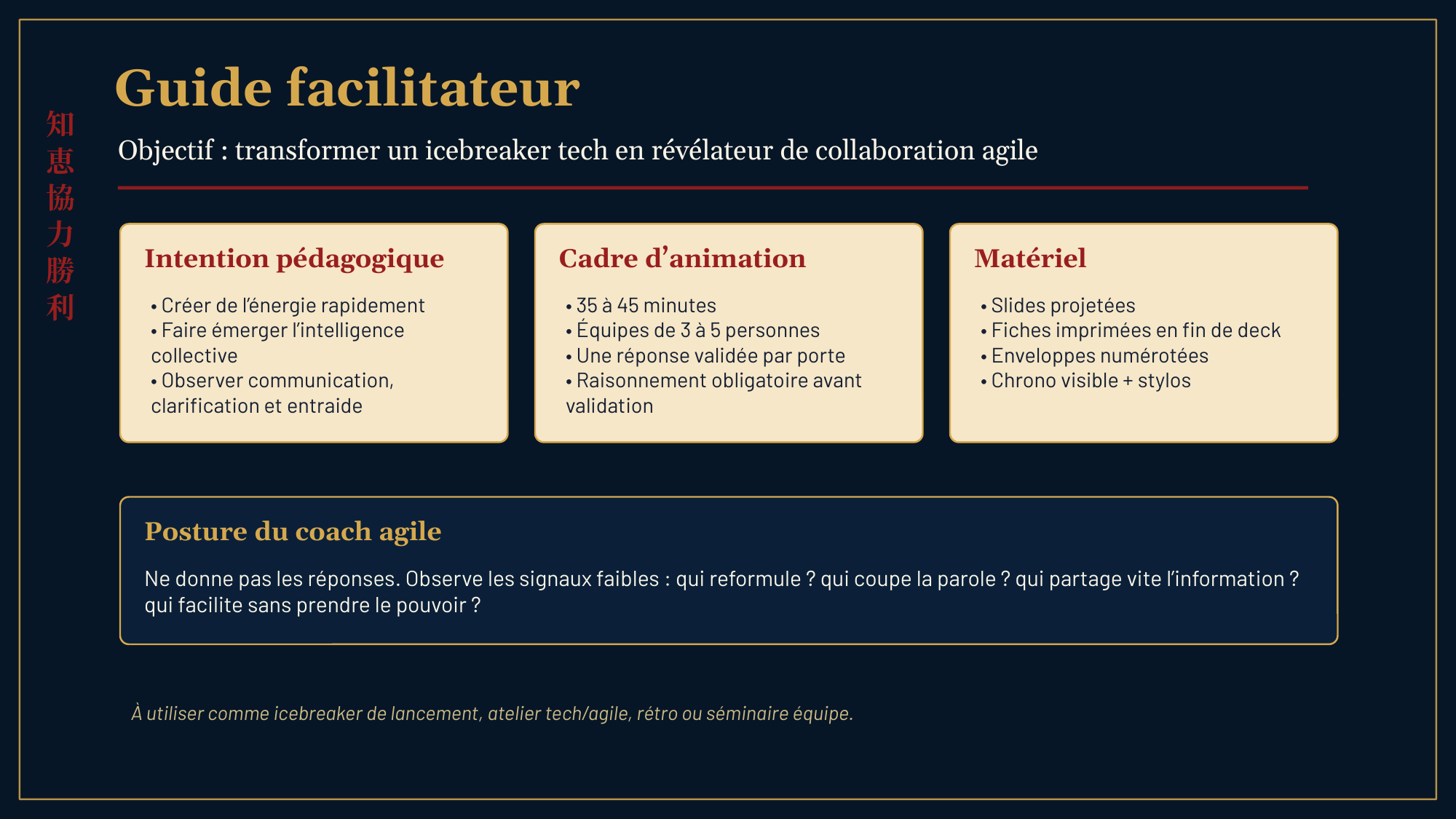

Guide facilitateur
知恵
協力
勝利
Objectif : transformer un icebreaker tech en révélateur de collaboration agile

Intention pédagogique
Cadre d’animation
Matériel
• Créer de l’énergie rapidement
• Faire émerger l’intelligence collective
• Observer communication, clarification et entraide
• 35 à 45 minutes
• Équipes de 3 à 5 personnes
• Une réponse validée par porte
• Raisonnement obligatoire avant validation
• Slides projetées
• Fiches imprimées en fin de deck
• Enveloppes numérotées
• Chrono visible + stylos

Posture du coach agile
Ne donne pas les réponses. Observe les signaux faibles : qui reformule ? qui coupe la parole ? qui partage vite l’information ? qui facilite sans prendre le pouvoir ?
À utiliser comme icebreaker de lancement, atelier tech/agile, rétro ou séminaire équipe.